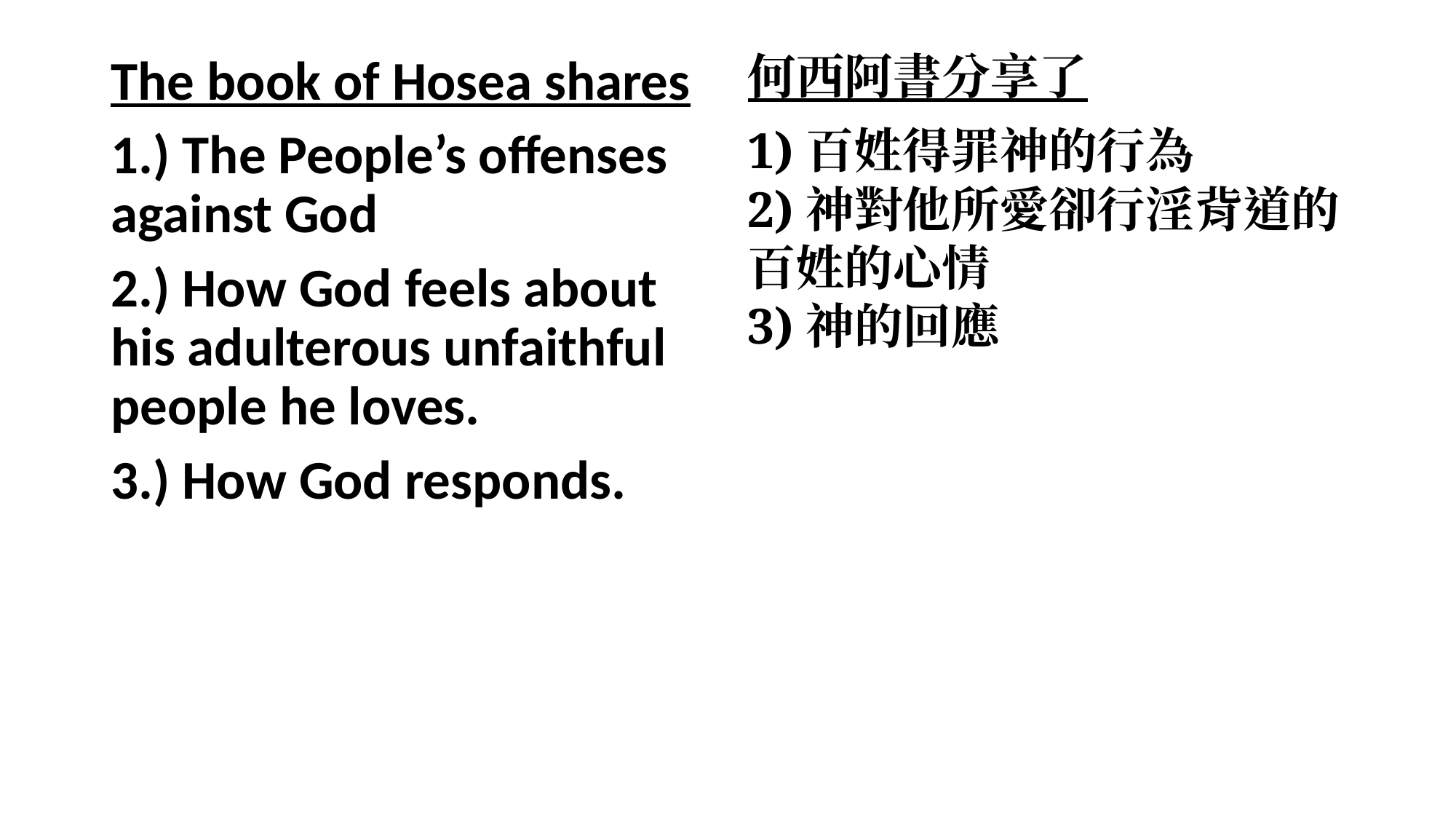

The book of Hosea shares
1.) The People’s offenses against God
2.) How God feels about his adulterous unfaithful people he loves.
3.) How God responds.

何西阿書分享了
1)百姓得罪神的行為
2)神對他所愛卻行淫背道的百姓的心情
3)神的回應